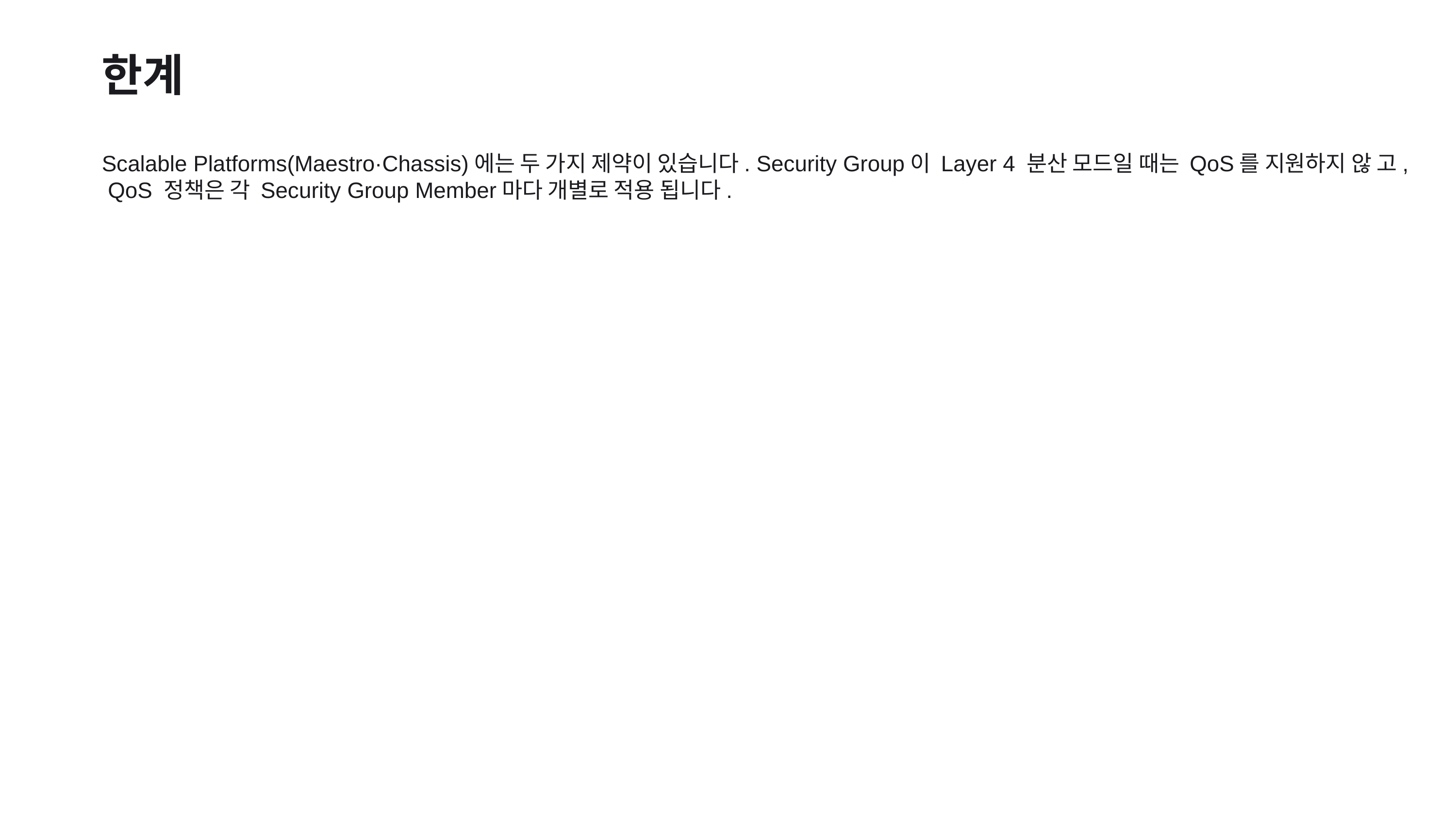

한계
Scalable Platforms(Maestro·Chassis)에는 두 가지 제약이 있습니다. Security Group이 Layer 4 분산 모드일 때는 QoS를 지원하지 않 고, QoS 정책은 각 Security Group Member마다 개별로 적용 됩니다.